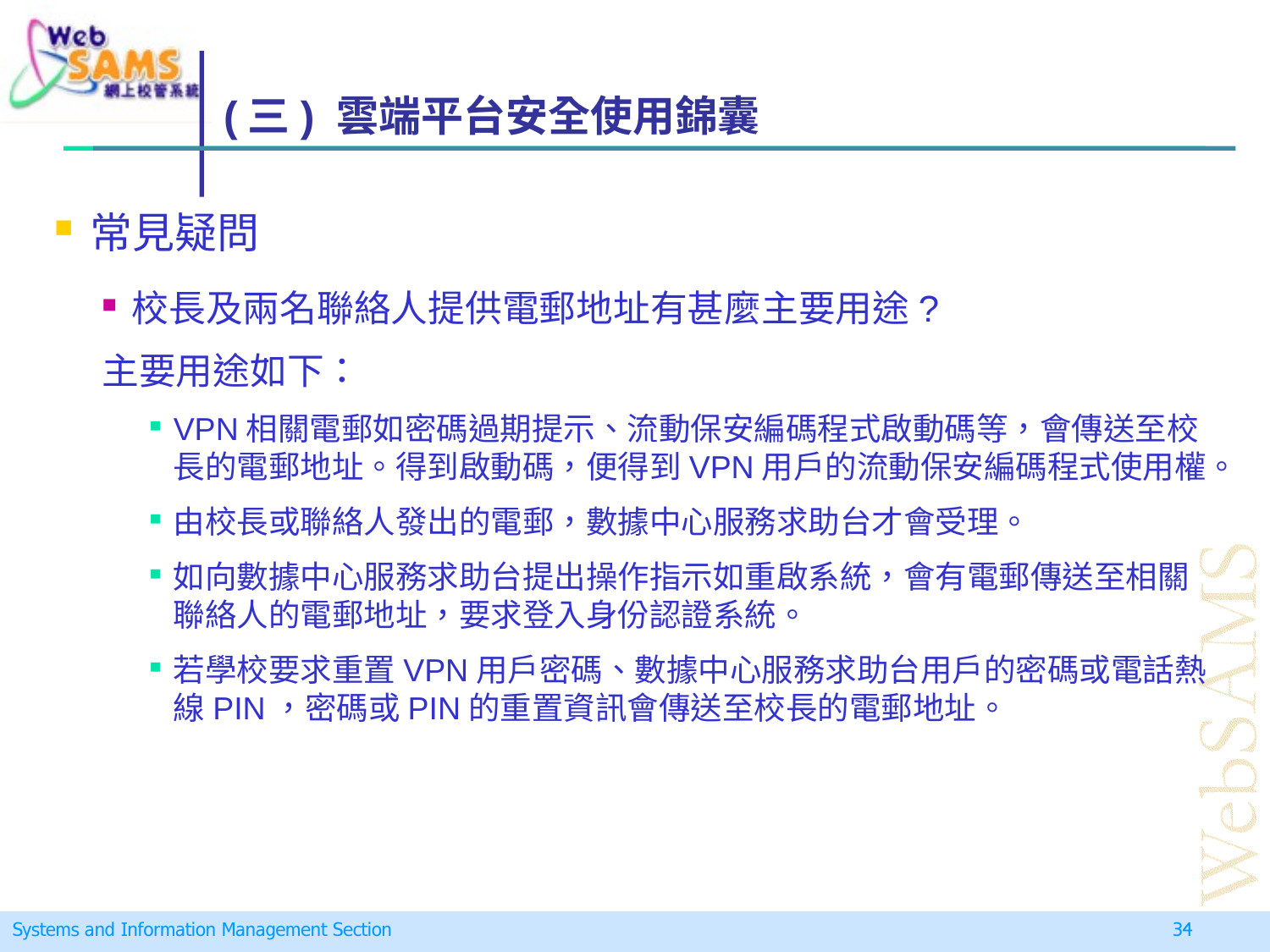

# (三) 雲端平台安全使用錦囊
常見疑問
校長及兩名聯絡人提供電郵地址有甚麼主要用途?
主要用途如下：
VPN相關電郵如密碼過期提示、流動保安編碼程式啟動碼等，會傳送至校長的電郵地址。得到啟動碼，便得到VPN用戶的流動保安編碼程式使用權。
由校長或聯絡人發出的電郵，數據中心服務求助台才會受理。
如向數據中心服務求助台提出操作指示如重啟系統，會有電郵傳送至相關聯絡人的電郵地址，要求登入身份認證系統。
若學校要求重置VPN用戶密碼、數據中心服務求助台用戶的密碼或電話熱線PIN，密碼或PIN的重置資訊會傳送至校長的電郵地址。